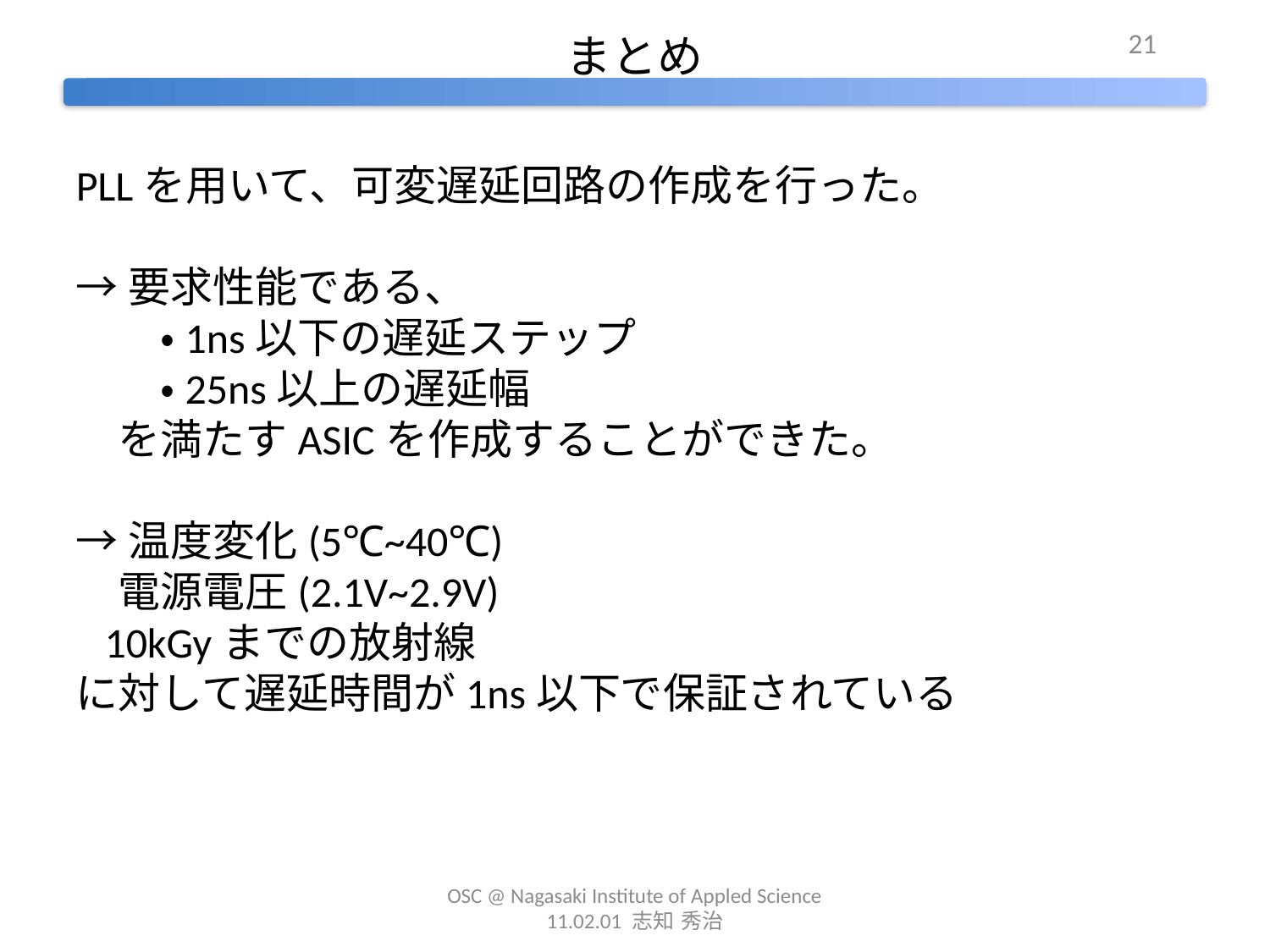

21
# まとめ
PLLを用いて、可変遅延回路の作成を行った。

→要求性能である、
　　•1ns以下の遅延ステップ
　　•25ns以上の遅延幅
　を満たすASICを作成することができた。

→温度変化(5℃~40℃)
　電源電圧(2.1V~2.9V)
   10kGyまでの放射線
に対して遅延時間が1ns以下で保証されている

OSC @ Nagasaki Institute of Appled Science 11.02.01 志知 秀治